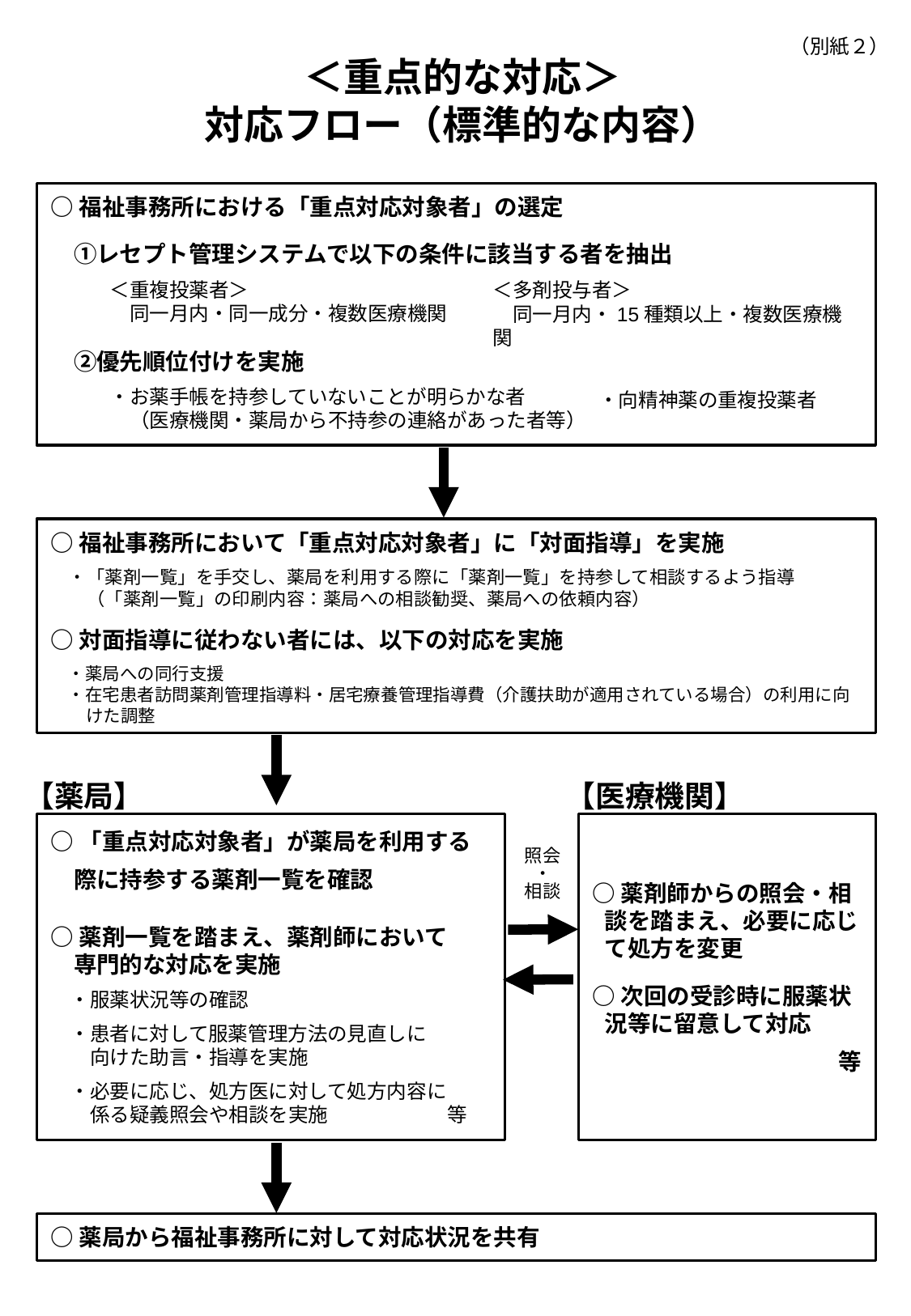

（別紙２）
＜重点的な対応＞
対応フロー（標準的な内容）
○福祉事務所における「重点対応対象者」の選定
　①レセプト管理システムで以下の条件に該当する者を抽出
　　　＜重複投薬者＞
　　　　同一月内・同一成分・複数医療機関

　②優先順位付けを実施
　　　・お薬手帳を持参していないことが明らかな者
　　　　（医療機関・薬局から不持参の連絡があった者等）
＜多剤投与者＞
　同一月内・15種類以上・複数医療機関
・向精神薬の重複投薬者
○福祉事務所において「重点対応対象者」に「対面指導」を実施
　・「薬剤一覧」を手交し、薬局を利用する際に「薬剤一覧」を持参して相談するよう指導
　　（「薬剤一覧」の印刷内容：薬局への相談勧奨、薬局への依頼内容）

○対面指導に従わない者には、以下の対応を実施
　・薬局への同行支援
　・在宅患者訪問薬剤管理指導料・居宅療養管理指導費（介護扶助が適用されている場合）の利用に向けた調整
【薬局】
【医療機関】
○「重点対応対象者」が薬局を利用する
　際に持参する薬剤一覧を確認
○薬剤一覧を踏まえ、薬剤師において
　専門的な対応を実施
　・服薬状況等の確認
　・患者に対して服薬管理方法の見直しに
　　向けた助言・指導を実施
　・必要に応じ、処方医に対して処方内容に
　　係る疑義照会や相談を実施　　　　　　等
○薬剤師からの照会・相談を踏まえ、必要に応じて処方を変更
○次回の受診時に服薬状況等に留意して対応
　等
照会
・
相談
○薬局から福祉事務所に対して対応状況を共有